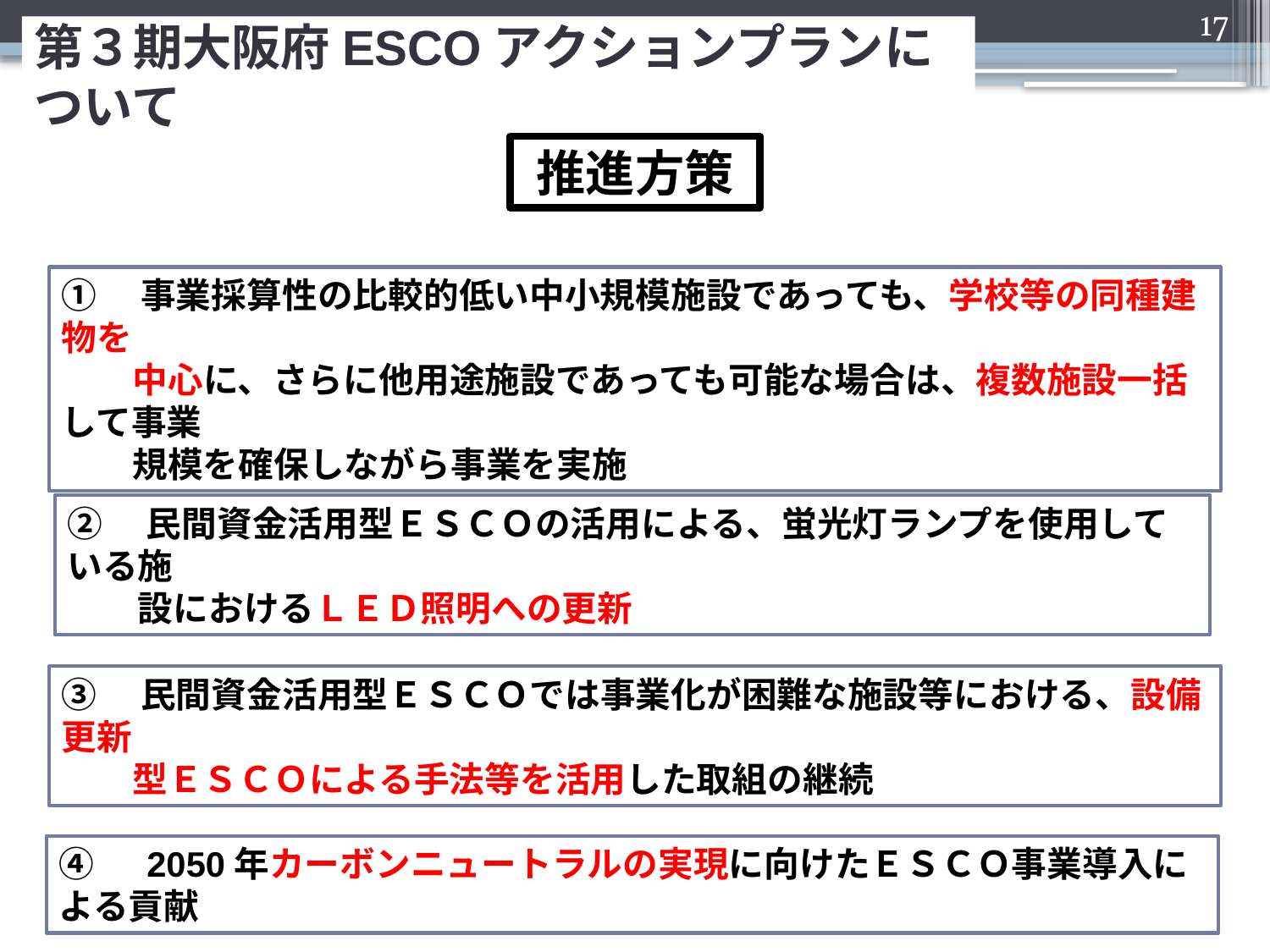

17
第３期大阪府ESCOアクションプランについて
推進方策
①　事業採算性の比較的低い中小規模施設であっても、学校等の同種建物を
　　中心に、さらに他用途施設であっても可能な場合は、複数施設一括して事業
　　規模を確保しながら事業を実施
②　民間資金活用型ＥＳＣＯの活用による、蛍光灯ランプを使用している施
　　設におけるＬＥＤ照明への更新
③　民間資金活用型ＥＳＣＯでは事業化が困難な施設等における、設備更新
　　型ＥＳＣＯによる手法等を活用した取組の継続
④　2050年カーボンニュートラルの実現に向けたＥＳＣＯ事業導入による貢献